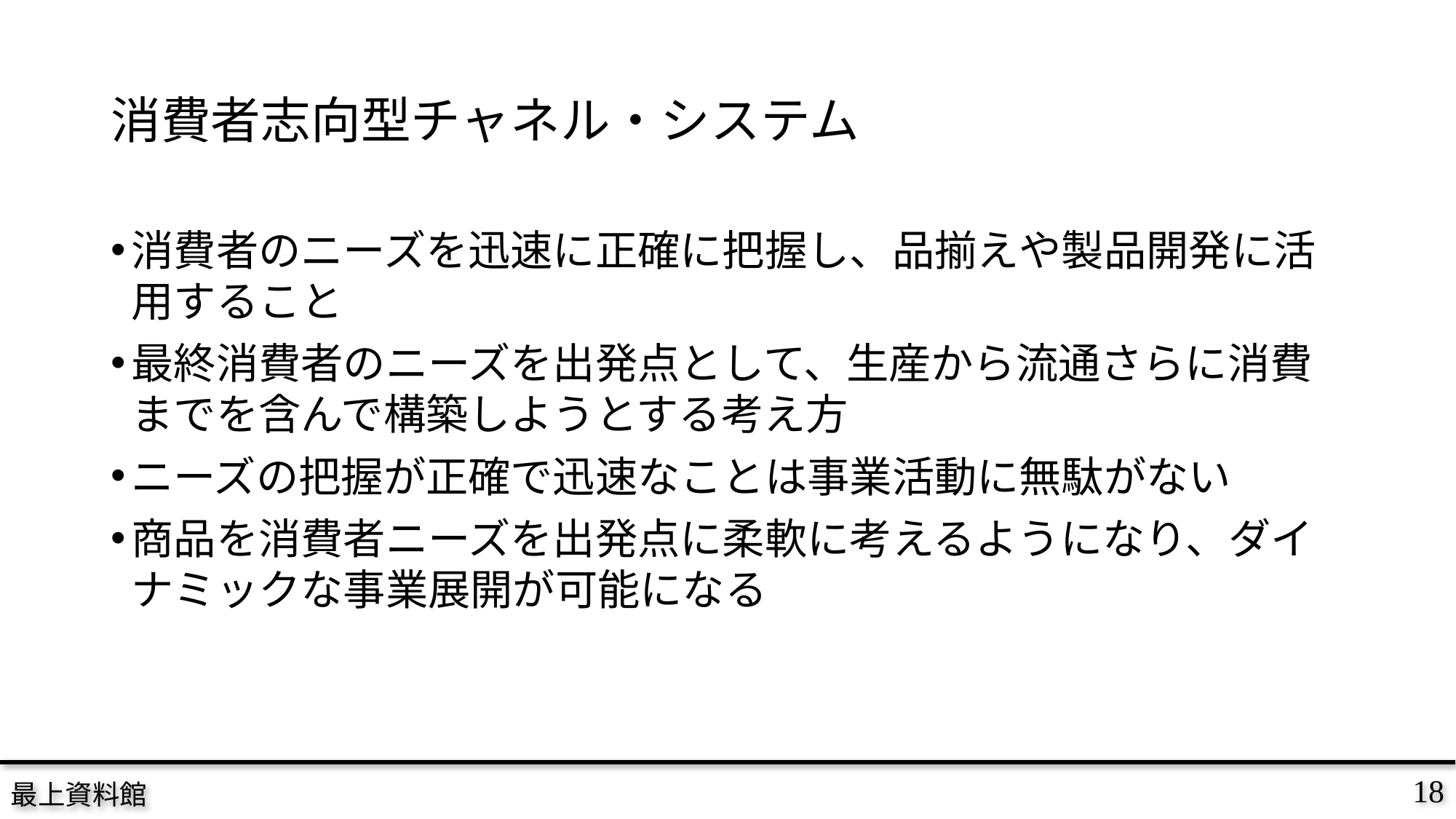

# 消費者志向型チャネル・システム
消費者のニーズを迅速に正確に把握し、品揃えや製品開発に活用すること
最終消費者のニーズを出発点として、生産から流通さらに消費までを含んで構築しようとする考え方
ニーズの把握が正確で迅速なことは事業活動に無駄がない
商品を消費者ニーズを出発点に柔軟に考えるようになり、ダイナミックな事業展開が可能になる